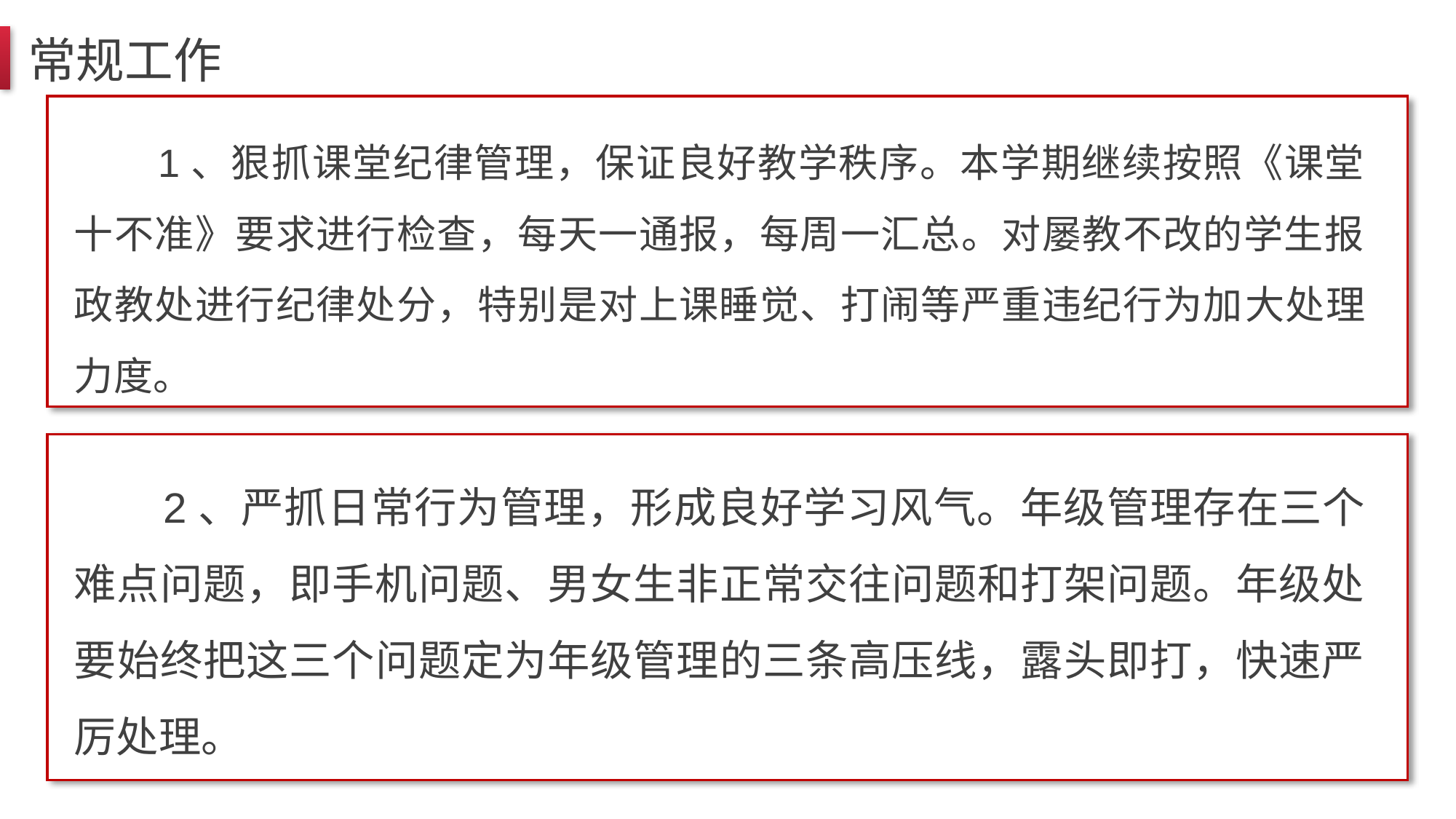

常规工作

       1、狠抓课堂纪律管理，保证良好教学秩序。本学期继续按照《课堂十不准》要求进行检查，每天一通报，每周一汇总。对屡教不改的学生报政教处进行纪律处分，特别是对上课睡觉、打闹等严重违纪行为加大处理力度。

       2、严抓日常行为管理，形成良好学习风气。年级管理存在三个难点问题，即手机问题、男女生非正常交往问题和打架问题。年级处要始终把这三个问题定为年级管理的三条高压线，露头即打，快速严厉处理。